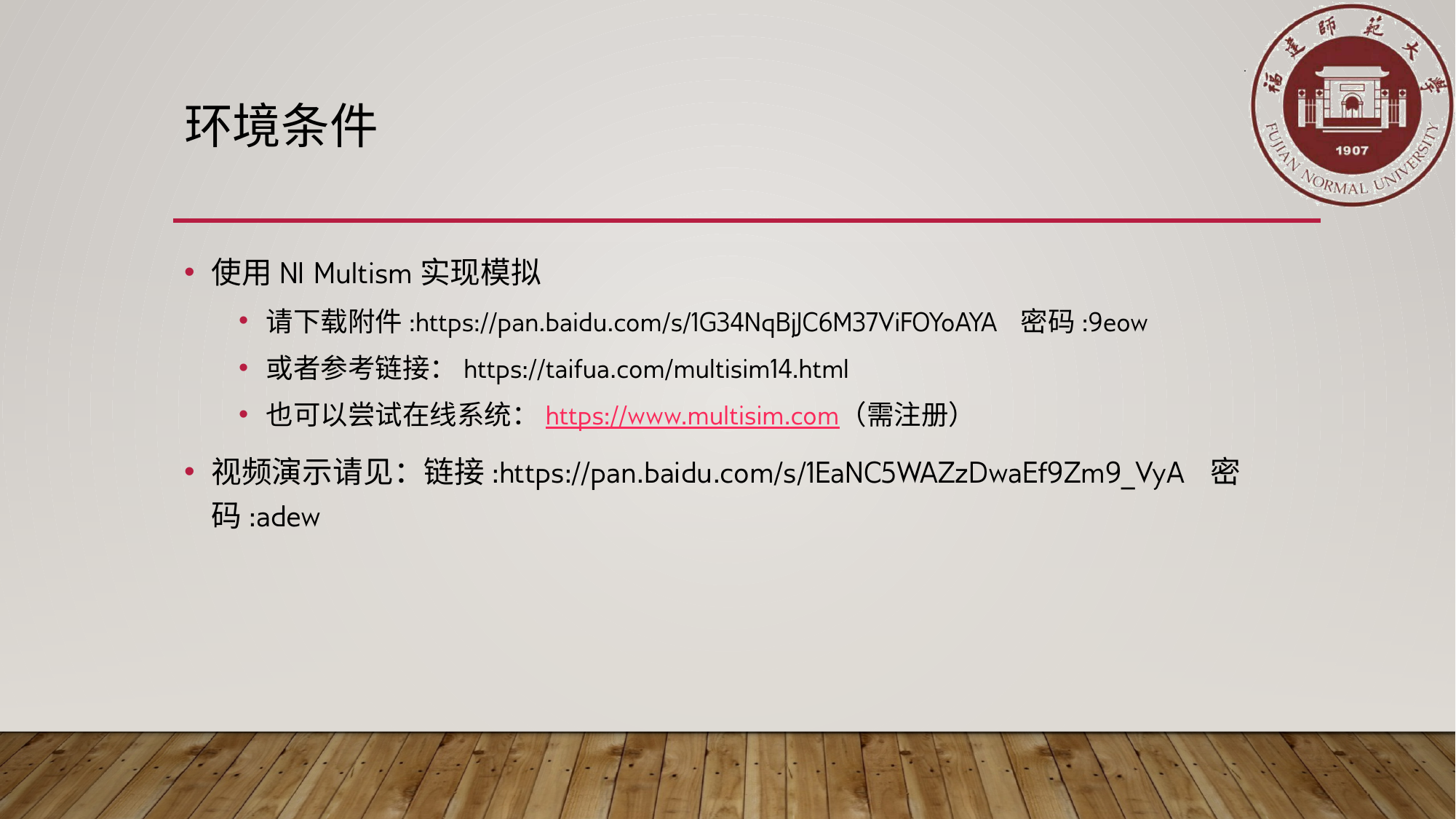

# 环境条件
使用NI Multism实现模拟
请下载附件:https://pan.baidu.com/s/1G34NqBjJC6M37ViFOYoAYA  密码:9eow
或者参考链接：https://taifua.com/multisim14.html
也可以尝试在线系统：https://www.multisim.com（需注册）
视频演示请见：链接:https://pan.baidu.com/s/1EaNC5WAZzDwaEf9Zm9_VyA  密码:adew